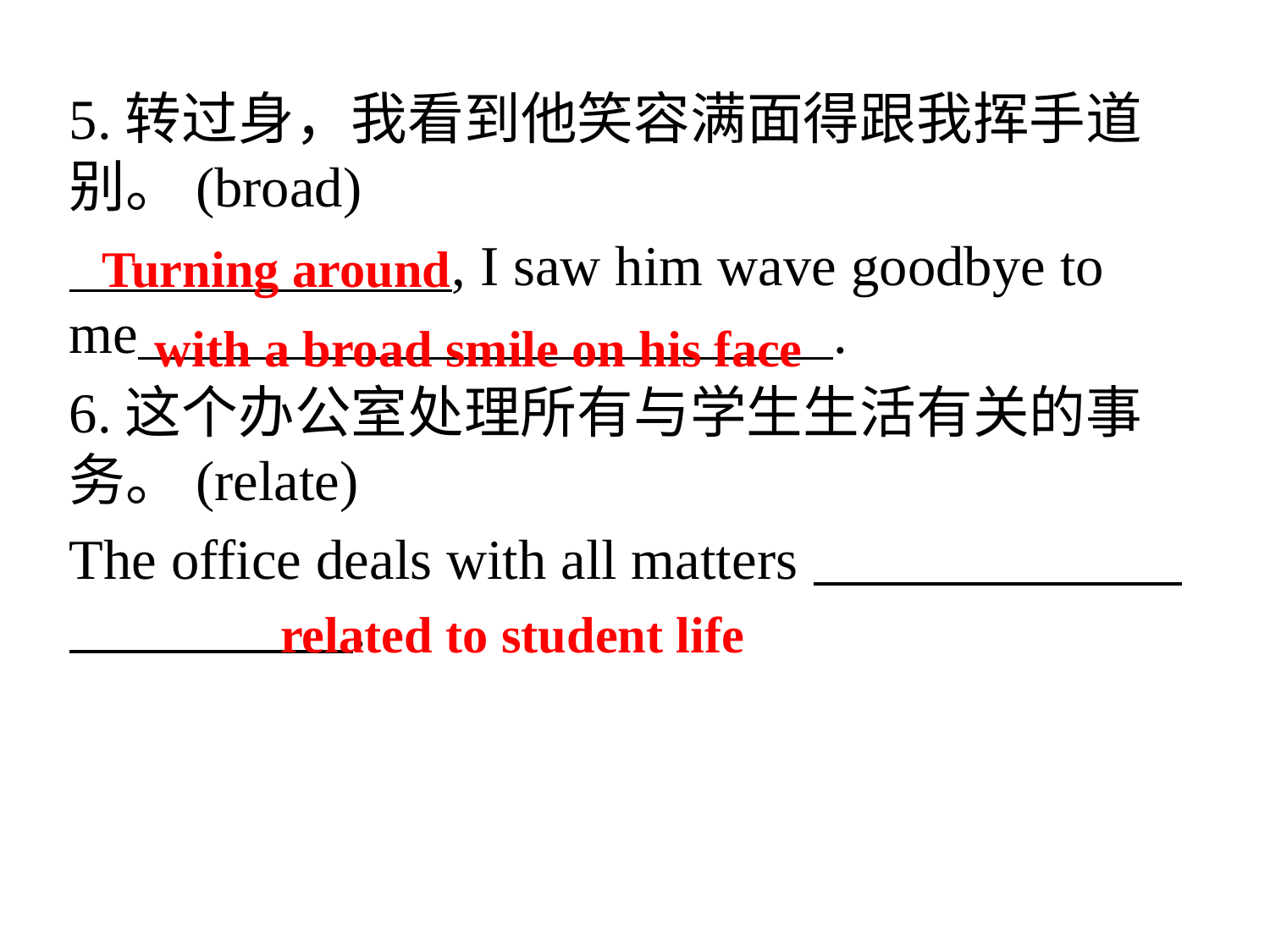

5.转过身，我看到他笑容满面得跟我挥手道别。(broad)
                           , I saw him wave goodbye to me                                                 .
6.这个办公室处理所有与学生生活有关的事务。(relate)
The office deals with all matters                                                .
Turning around
with a broad smile on his face
related to student life